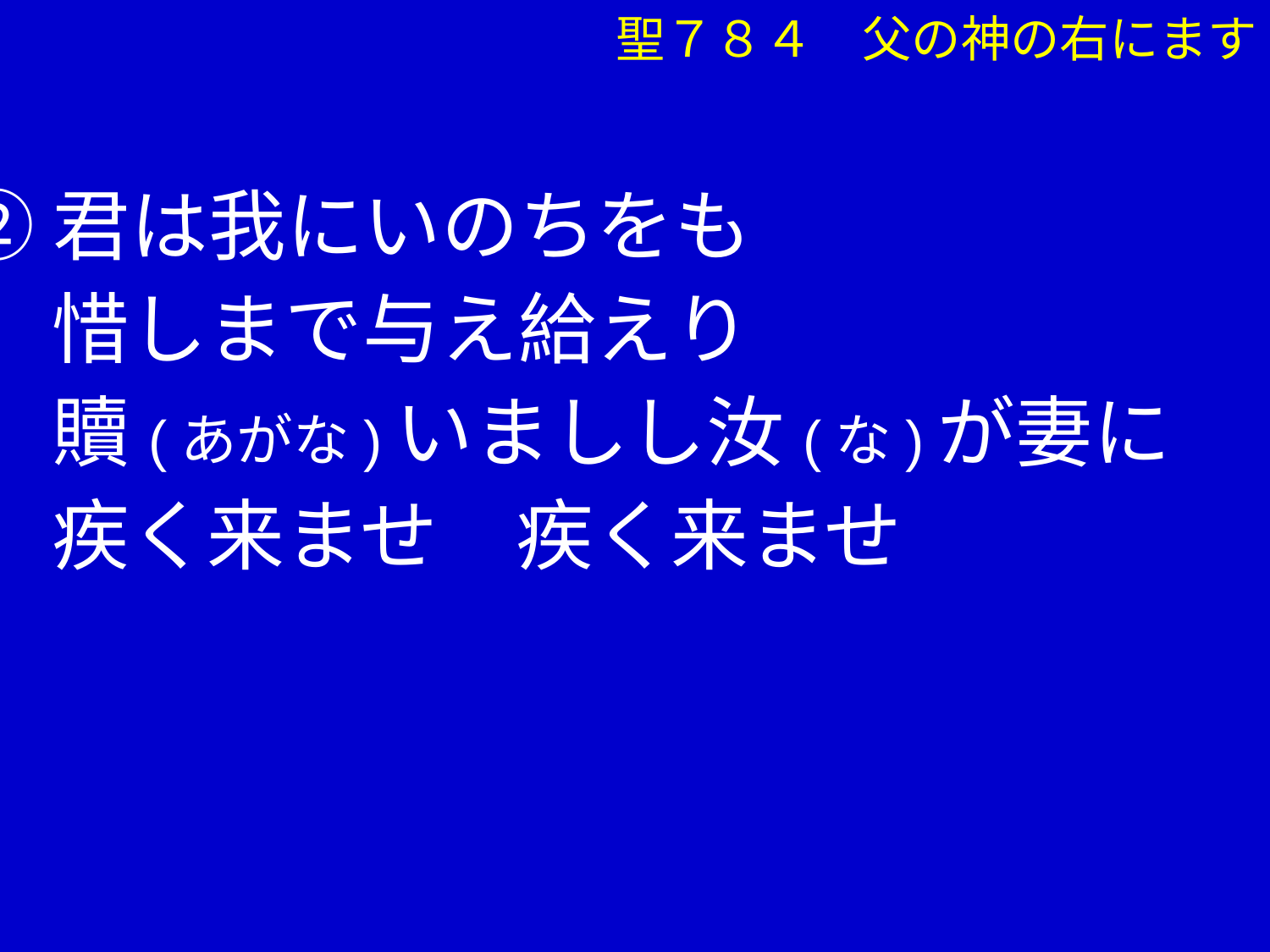

聖７８４　父の神の右にます

②君は我にいのちをも
　 惜しまで与え給えり
　 贖(あがな)いましし汝(な)が妻に
　 疾く来ませ　疾く来ませ